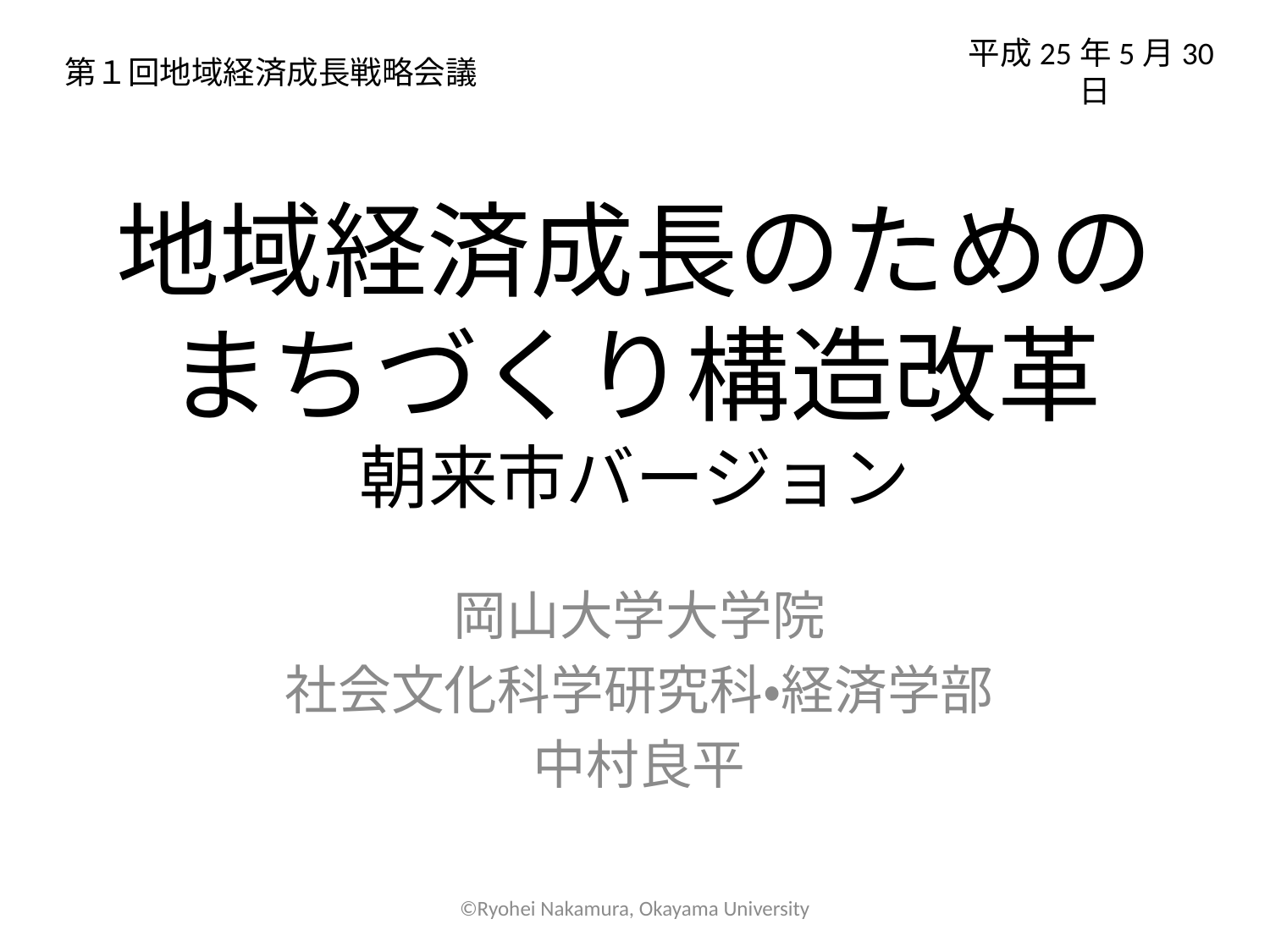

第１回地域経済成長戦略会議
平成25年5月30日
# 地域経済成長のための まちづくり構造改革 朝来市バージョン
岡山大学大学院
社会文化科学研究科・経済学部
中村良平
©Ryohei Nakamura, Okayama University